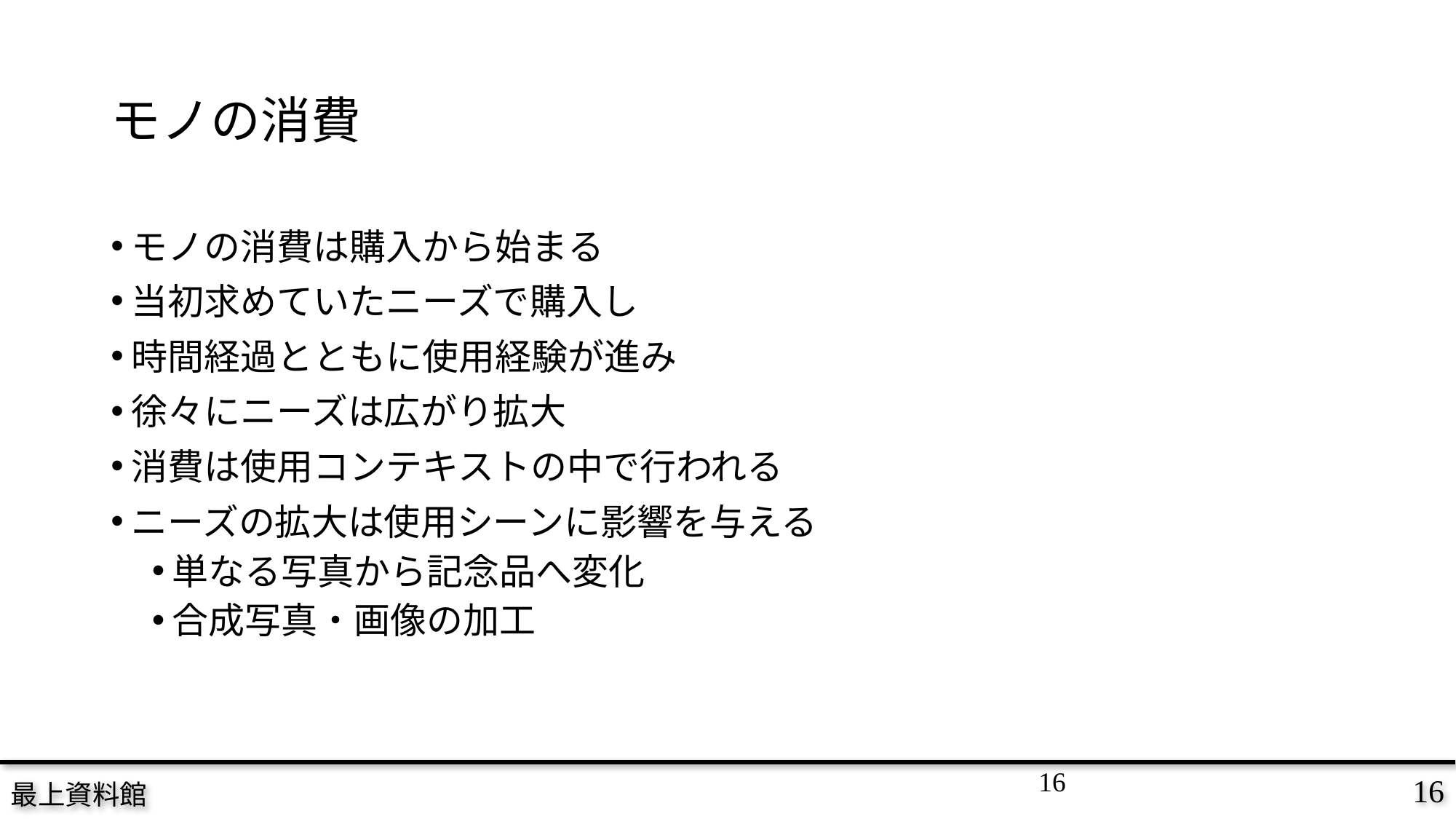

# モノの消費
モノの消費は購入から始まる
当初求めていたニーズで購入し
時間経過とともに使用経験が進み
徐々にニーズは広がり拡大
消費は使用コンテキストの中で行われる
ニーズの拡大は使用シーンに影響を与える
単なる写真から記念品へ変化
合成写真・画像の加工

16